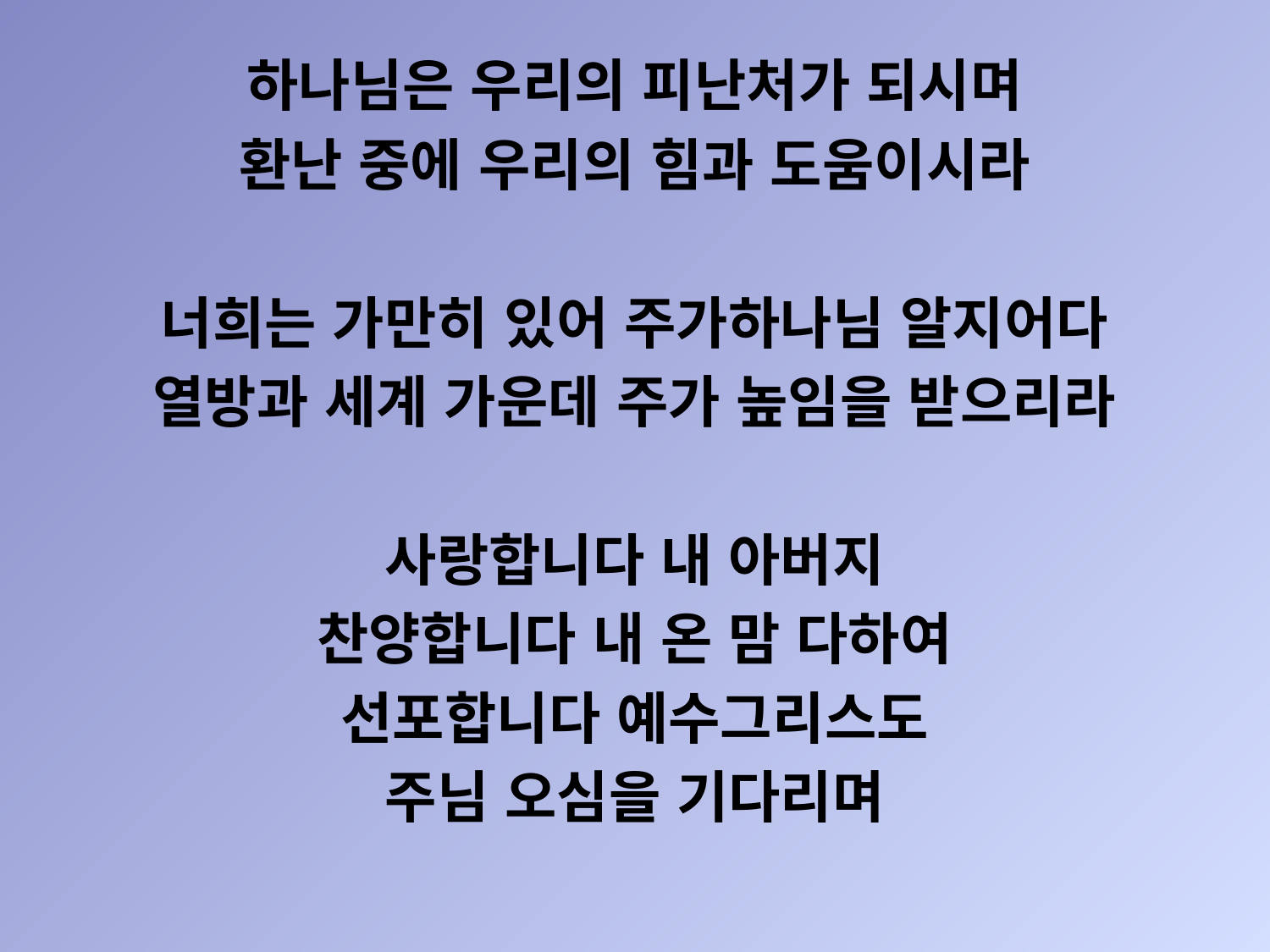

하나님은 우리의 피난처가 되시며
환난 중에 우리의 힘과 도움이시라

너희는 가만히 있어 주가하나님 알지어다
열방과 세계 가운데 주가 높임을 받으리라

사랑합니다 내 아버지
찬양합니다 내 온 맘 다하여
선포합니다 예수그리스도
주님 오심을 기다리며